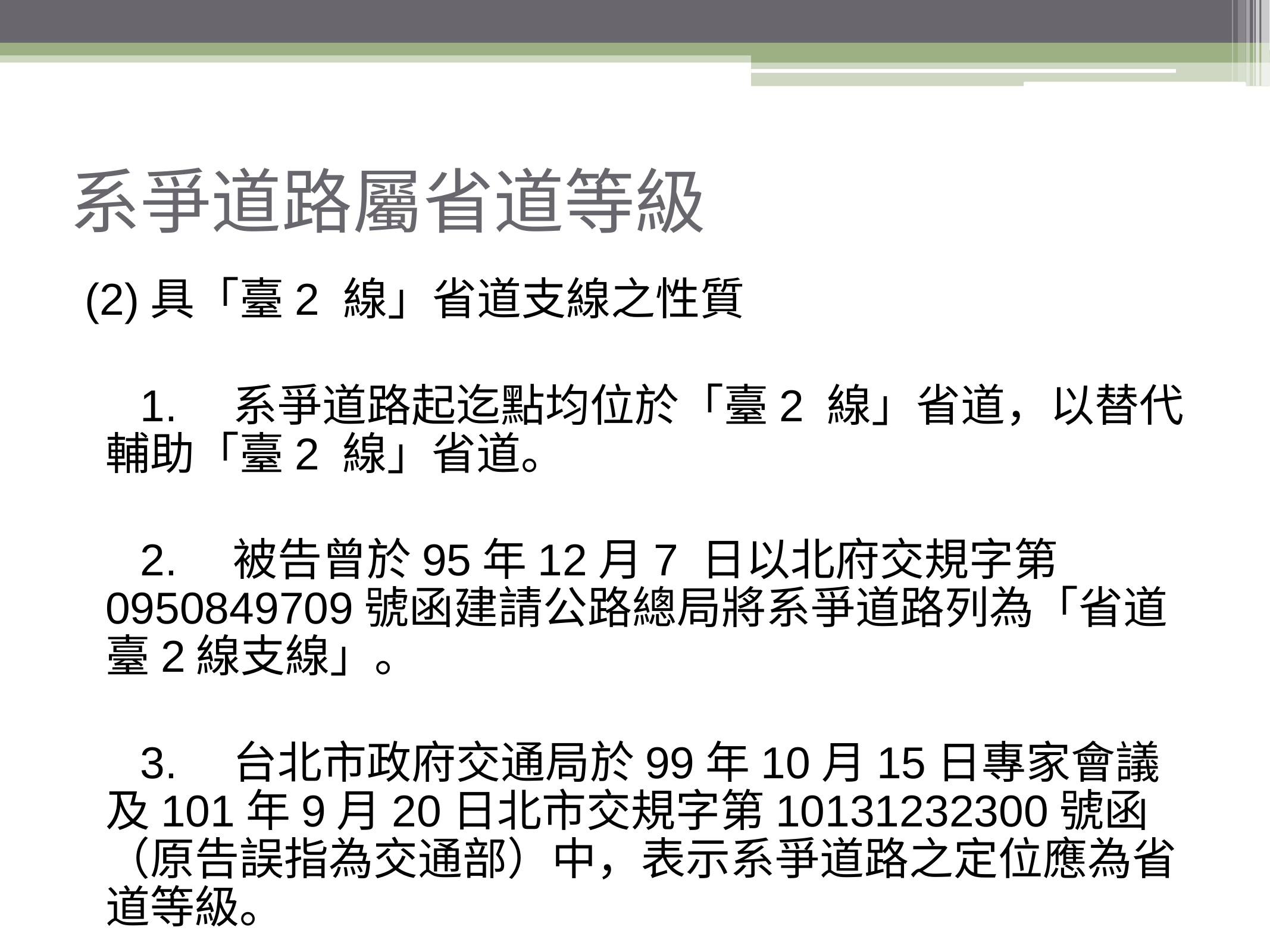

# 系爭道路屬省道等級
(2)具「臺2 線」省道支線之性質

　1.　系爭道路起迄點均位於「臺2 線」省道，以替代輔助「臺2 線」省道。

　2.　被告曾於95年12月7 日以北府交規字第0950849709號函建請公路總局將系爭道路列為「省道臺2線支線」。

　3.　台北市政府交通局於99年10月15日專家會議及101年9月20日北市交規字第10131232300號函（原告誤指為交通部）中，表示系爭道路之定位應為省道等級。